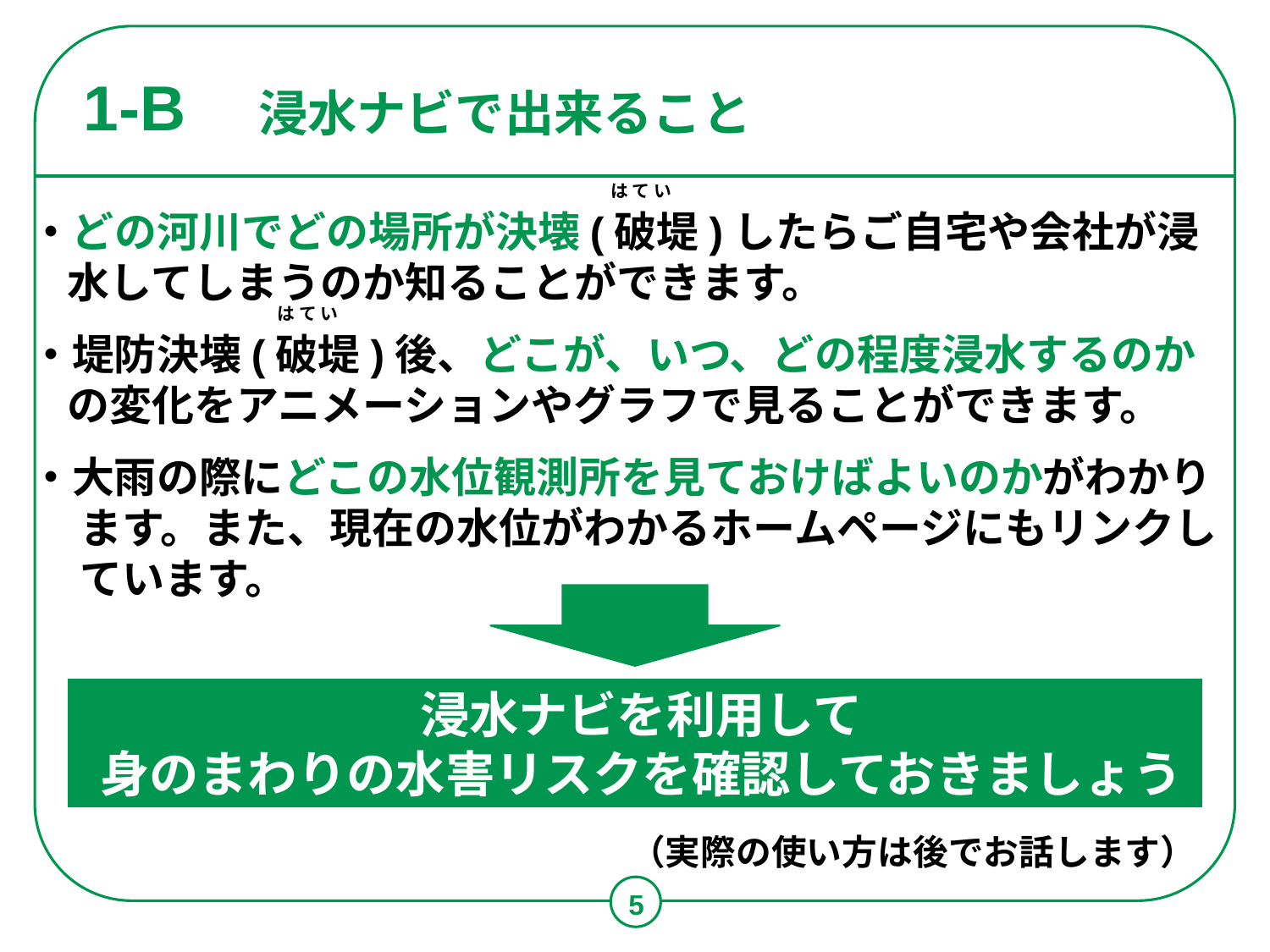

1-B
# 浸水ナビで出来ること
は て い
・どの河川でどの場所が決壊(破堤)したらご自宅や会社が浸水してしまうのか知ることができます。

・堤防決壊(破堤)後、どこが、いつ、どの程度浸水するのかの変化をアニメーションやグラフで見ることができます。

・大雨の際にどこの水位観測所を見ておけばよいのかがわかります。また、現在の水位がわかるホームページにもリンクしています。
は て い

浸水ナビを利用して
身のまわりの水害リスクを確認しておきましょう
（実際の使い方は後でお話します）